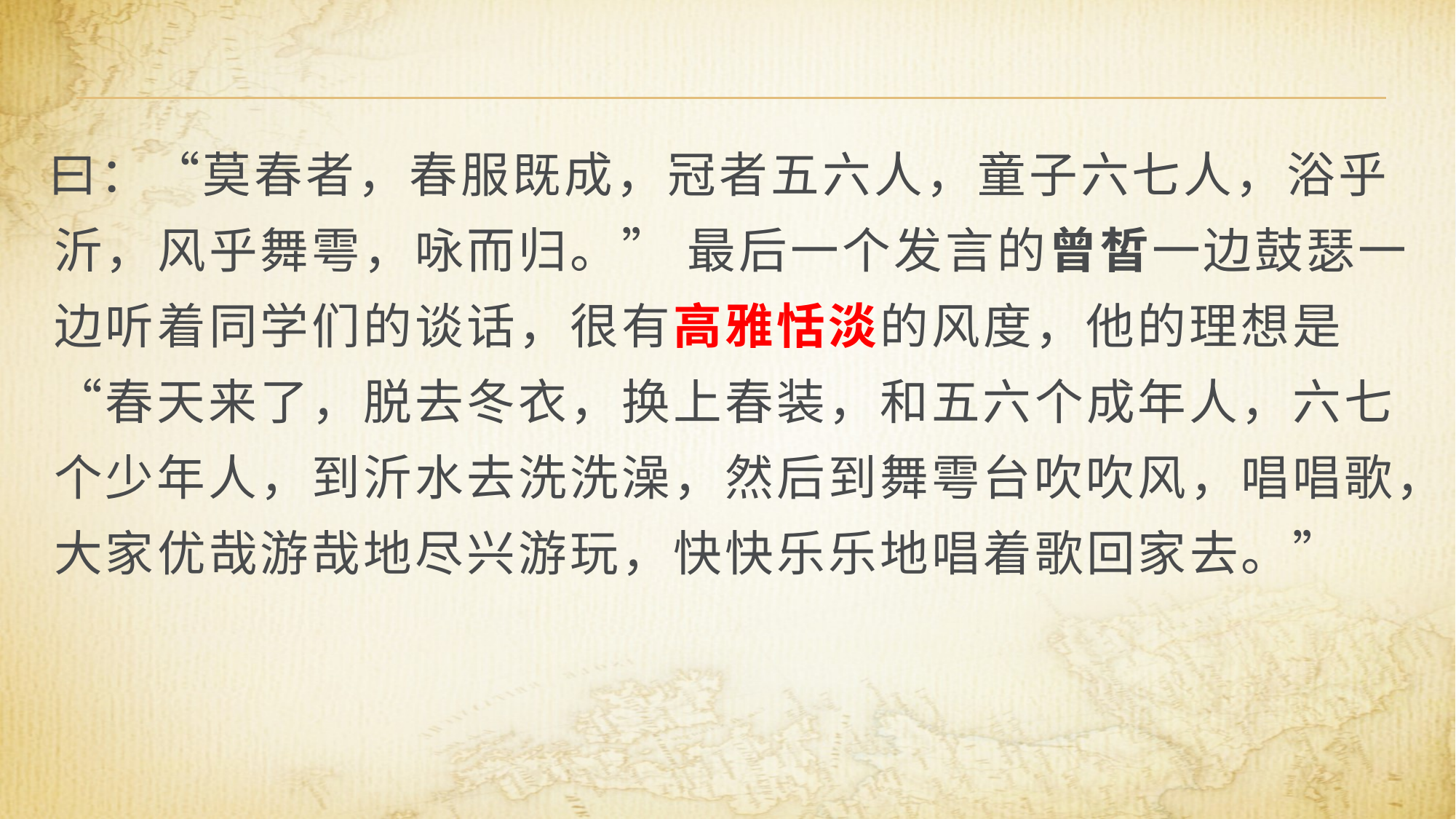

曰：“莫春者，春服既成，冠者五六人，童子六七人，浴乎沂，风乎舞雩，咏而归。” 最后一个发言的曾皙一边鼓瑟一边听着同学们的谈话，很有高雅恬淡的风度，他的理想是“春天来了，脱去冬衣，换上春装，和五六个成年人，六七个少年人，到沂水去洗洗澡，然后到舞雩台吹吹风，唱唱歌，大家优哉游哉地尽兴游玩，快快乐乐地唱着歌回家去。”